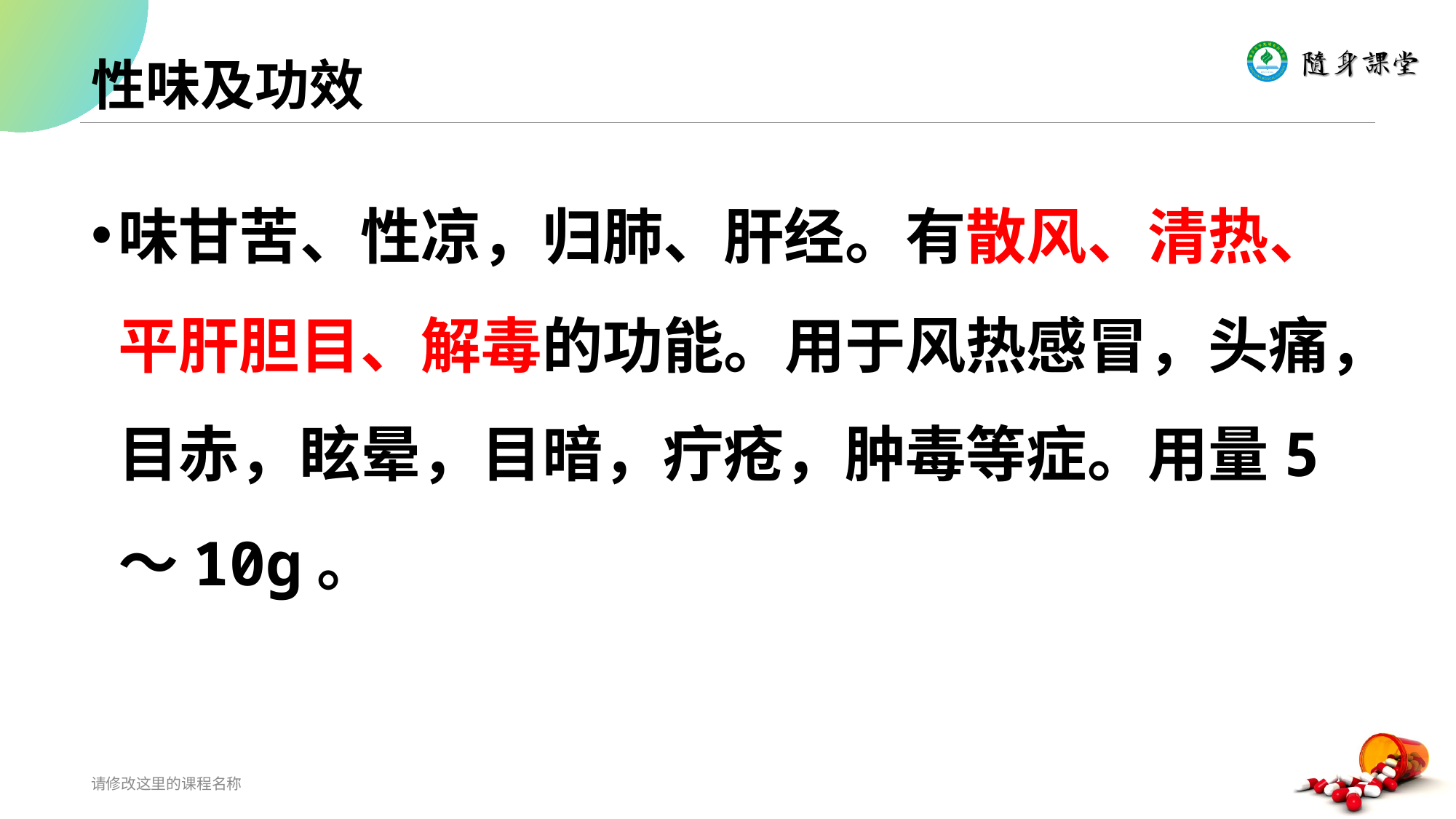

# 性味及功效
味甘苦、性凉，归肺、肝经。有散风、清热、平肝胆目、解毒的功能。用于风热感冒，头痛，目赤，眩晕，目暗，疔疮，肿毒等症。用量5～10g。
请修改这里的课程名称
16